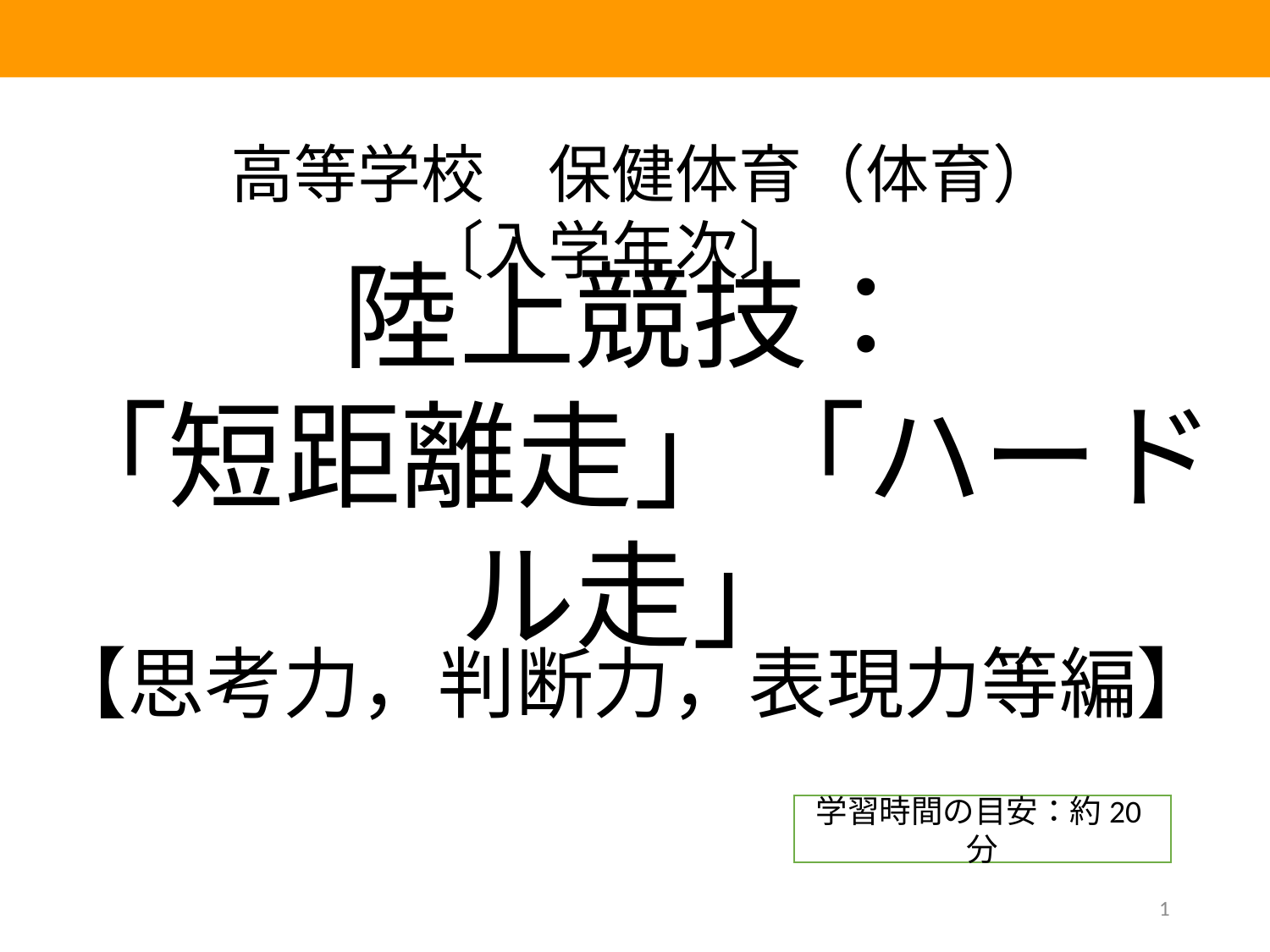

高等学校　保健体育（体育）
〔入学年次〕

陸上競技：
「短距離走」「ハードル走」
【思考力，判断力，表現力等編】
学習時間の目安：約20分
1